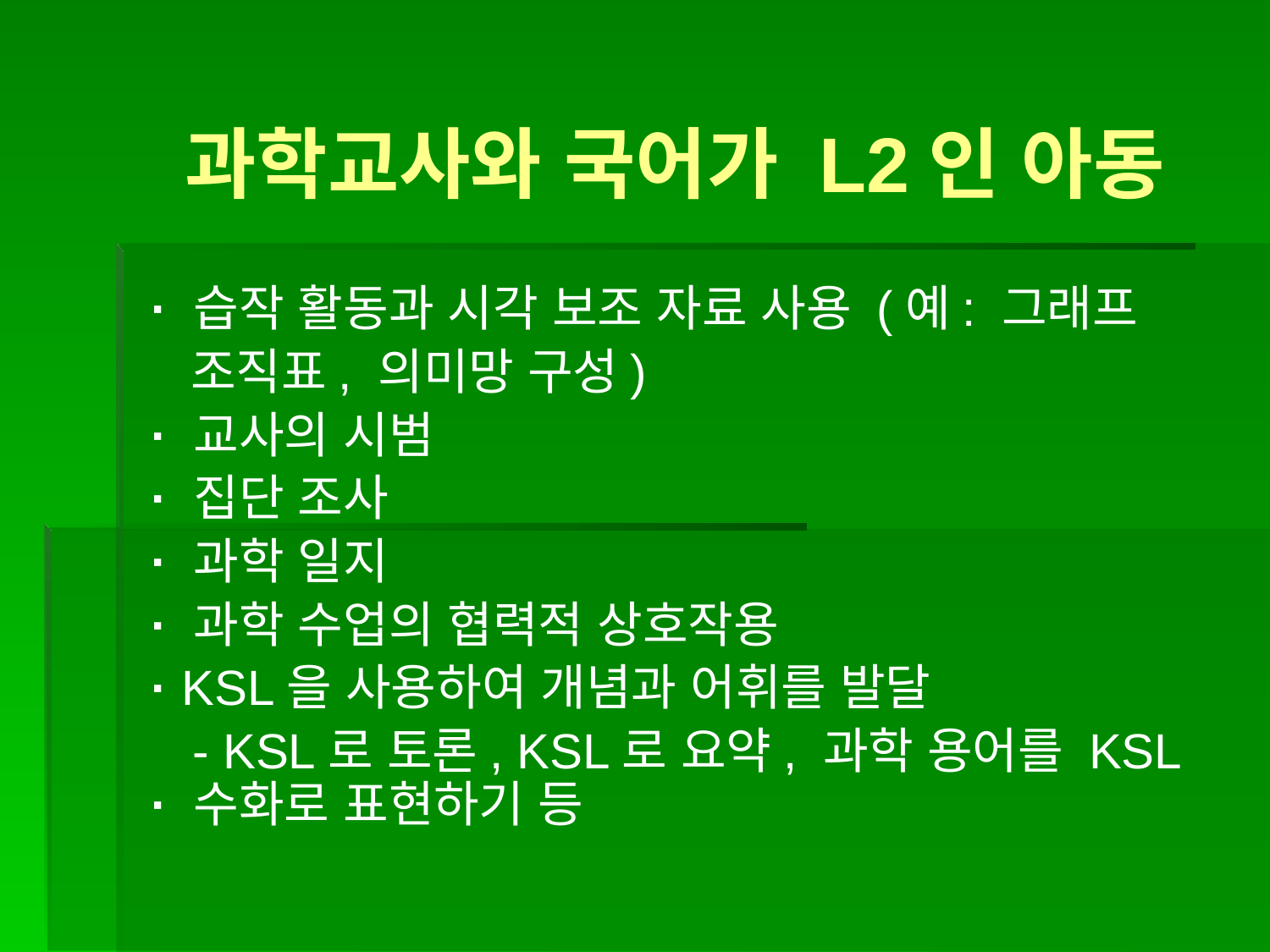

과학교사와 국어가 L2인 아동
· 습작 활동과 시각 보조 자료 사용 (예: 그래프
  조직표, 의미망 구성)
· 교사의 시범
· 집단 조사
· 과학 일지
· 과학 수업의 협력적 상호작용
· KSL을 사용하여 개념과 어휘를 발달
   - KSL로 토론, KSL로 요약, 과학 용어를 KSL · 수화로 표현하기 등